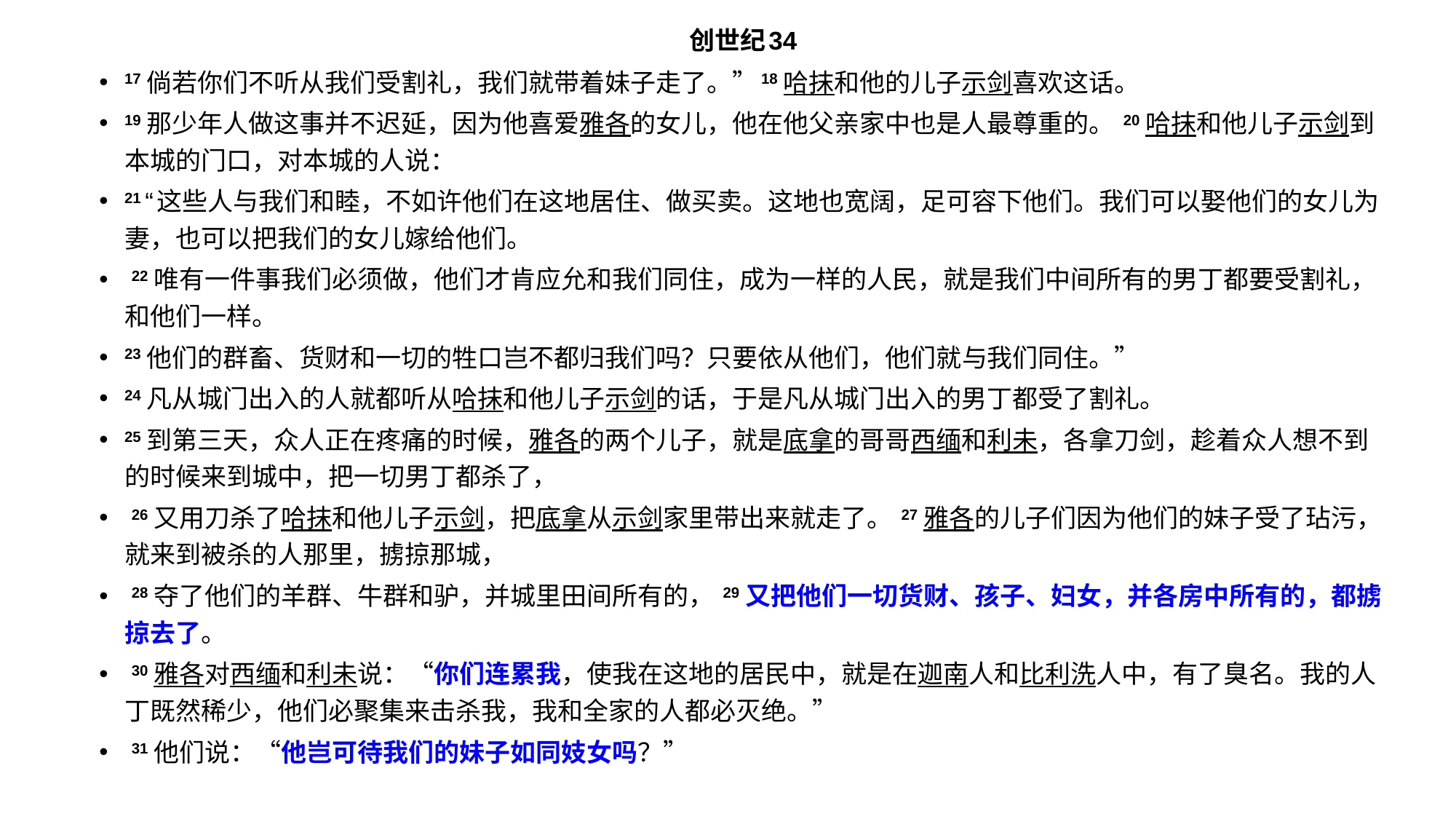

创世纪34
17 倘若你们不听从我们受割礼，我们就带着妹子走了。”18 哈抹和他的儿子示剑喜欢这话。
19 那少年人做这事并不迟延，因为他喜爱雅各的女儿，他在他父亲家中也是人最尊重的。 20 哈抹和他儿子示剑到本城的门口，对本城的人说：
21 “这些人与我们和睦，不如许他们在这地居住、做买卖。这地也宽阔，足可容下他们。我们可以娶他们的女儿为妻，也可以把我们的女儿嫁给他们。
 22 唯有一件事我们必须做，他们才肯应允和我们同住，成为一样的人民，就是我们中间所有的男丁都要受割礼，和他们一样。
23 他们的群畜、货财和一切的牲口岂不都归我们吗？只要依从他们，他们就与我们同住。”
24 凡从城门出入的人就都听从哈抹和他儿子示剑的话，于是凡从城门出入的男丁都受了割礼。
25 到第三天，众人正在疼痛的时候，雅各的两个儿子，就是底拿的哥哥西缅和利未，各拿刀剑，趁着众人想不到的时候来到城中，把一切男丁都杀了，
 26 又用刀杀了哈抹和他儿子示剑，把底拿从示剑家里带出来就走了。 27 雅各的儿子们因为他们的妹子受了玷污，就来到被杀的人那里，掳掠那城，
 28 夺了他们的羊群、牛群和驴，并城里田间所有的， 29 又把他们一切货财、孩子、妇女，并各房中所有的，都掳掠去了。
 30 雅各对西缅和利未说：“你们连累我，使我在这地的居民中，就是在迦南人和比利洗人中，有了臭名。我的人丁既然稀少，他们必聚集来击杀我，我和全家的人都必灭绝。”
 31 他们说：“他岂可待我们的妹子如同妓女吗？”